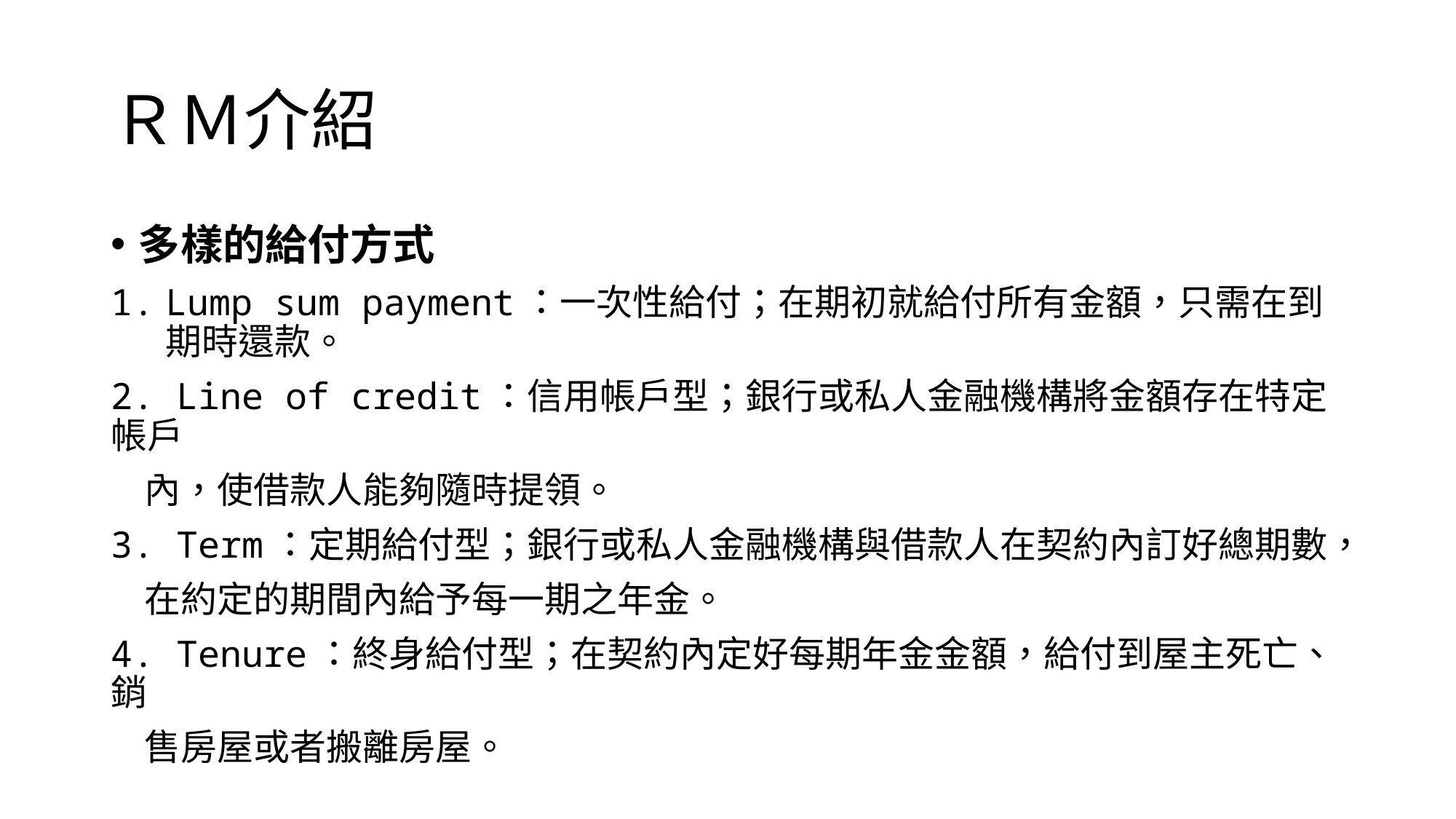

# ＲＭ介紹
多樣的給付方式
Lump sum payment：一次性給付；在期初就給付所有金額，只需在到期時還款。
2. Line of credit：信用帳戶型；銀行或私人金融機構將金額存在特定帳戶
   內，使借款人能夠隨時提領。
3. Term：定期給付型；銀行或私人金融機構與借款人在契約內訂好總期數，
   在約定的期間內給予每一期之年金。
4. Tenure：終身給付型；在契約內定好每期年金金額，給付到屋主死亡、銷
   售房屋或者搬離房屋。